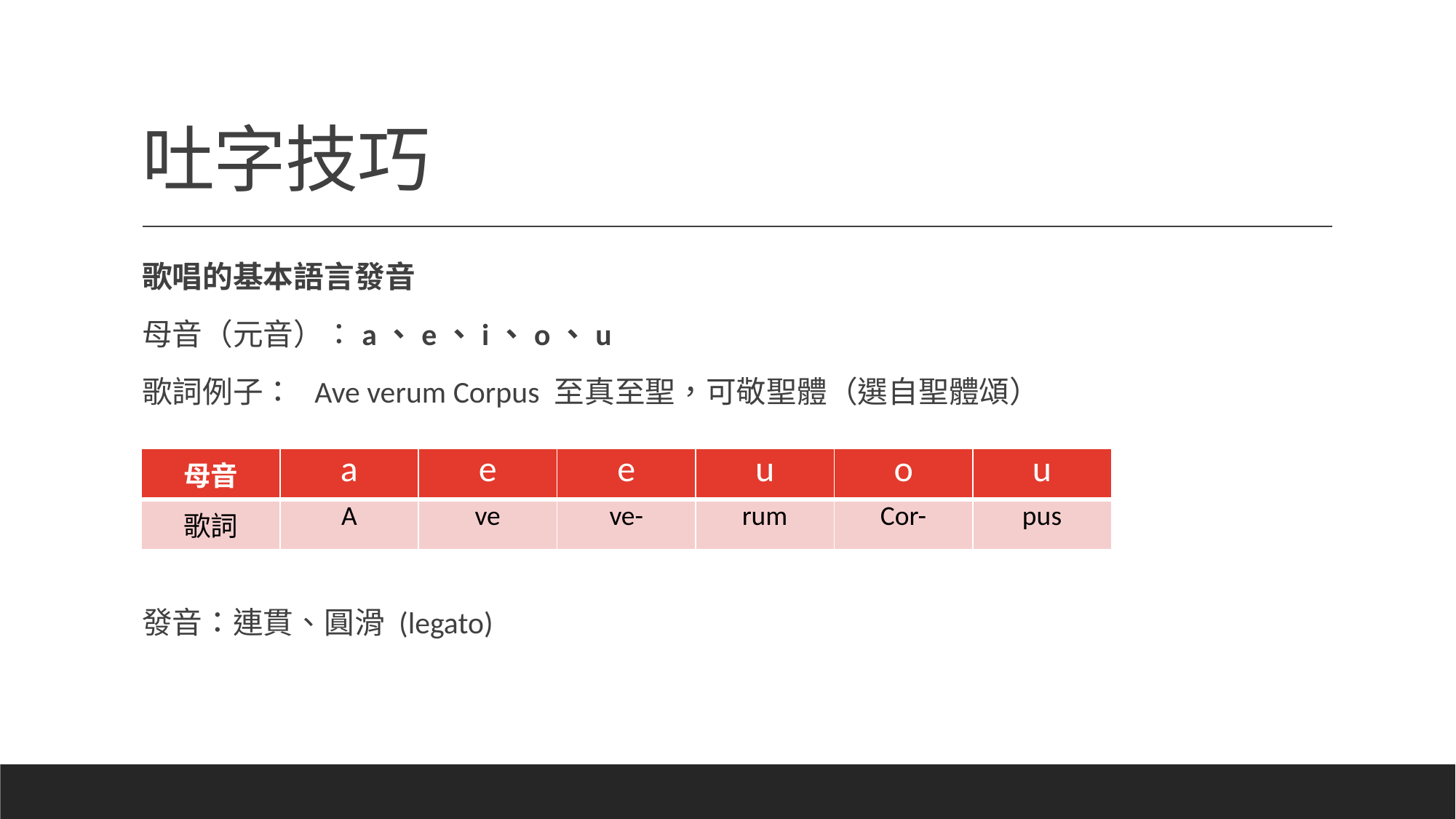

# 吐字技巧
歌唱的基本語言發音
母音（元音）：a、e、i、o、u
歌詞例子：  Ave verum Corpus 至真至聖，可敬聖體（選自聖體頌）

發音：連貫、圓滑 (legato)

| 母音 | a | e | e | u | o | u |
| --- | --- | --- | --- | --- | --- | --- |
| 歌詞 | A | ve | ve- | rum | Cor- | pus |